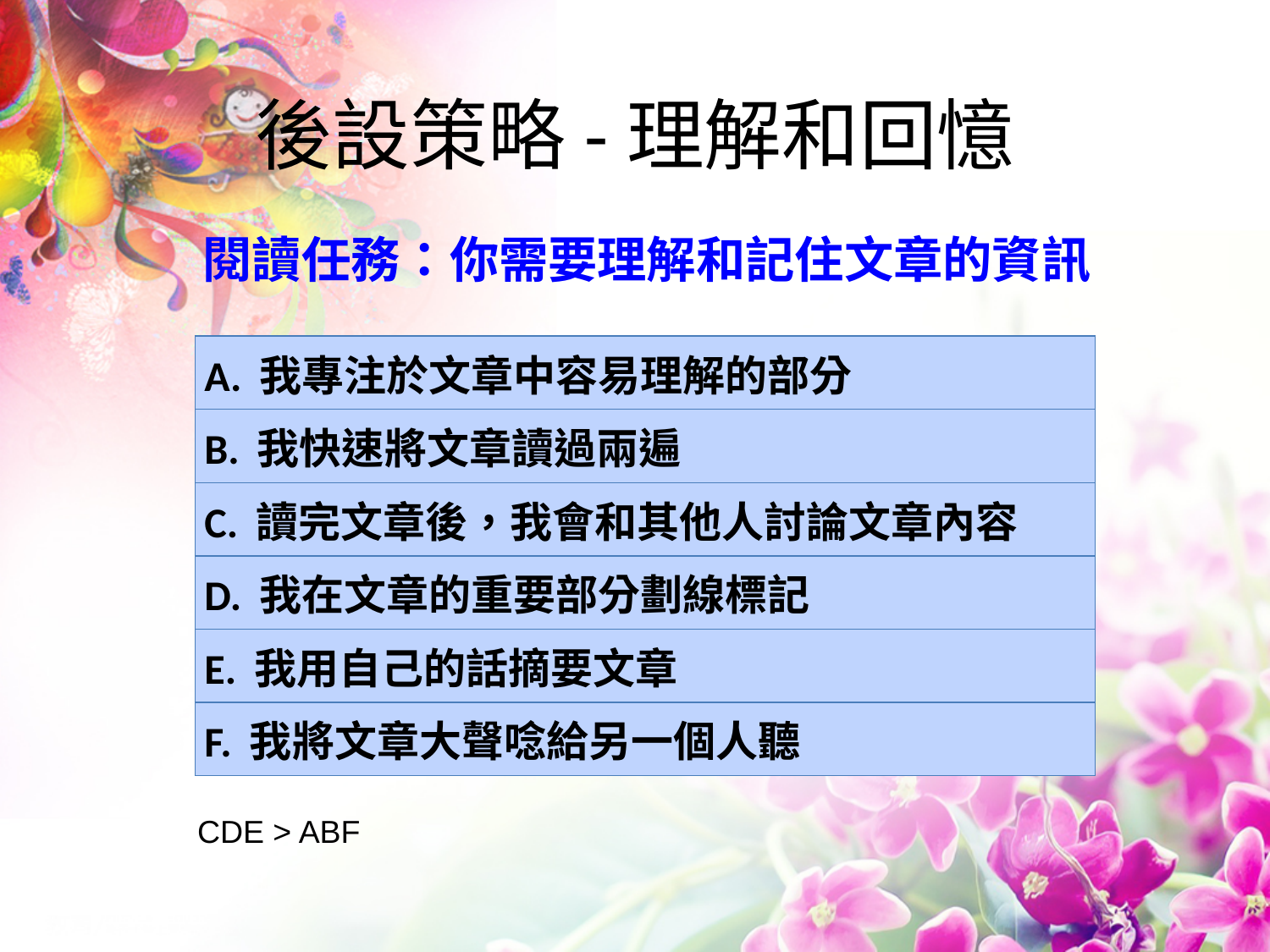

# 後設策略-理解和回憶
閱讀任務：你需要理解和記住文章的資訊
| A. 我專注於文章中容易理解的部分 |
| --- |
| B. 我快速將文章讀過兩遍 |
| C. 讀完文章後，我會和其他人討論文章內容 |
| D. 我在文章的重要部分劃線標記 |
| E. 我用自己的話摘要文章 |
| F. 我將文章大聲唸給另一個人聽 |
CDE > ABF